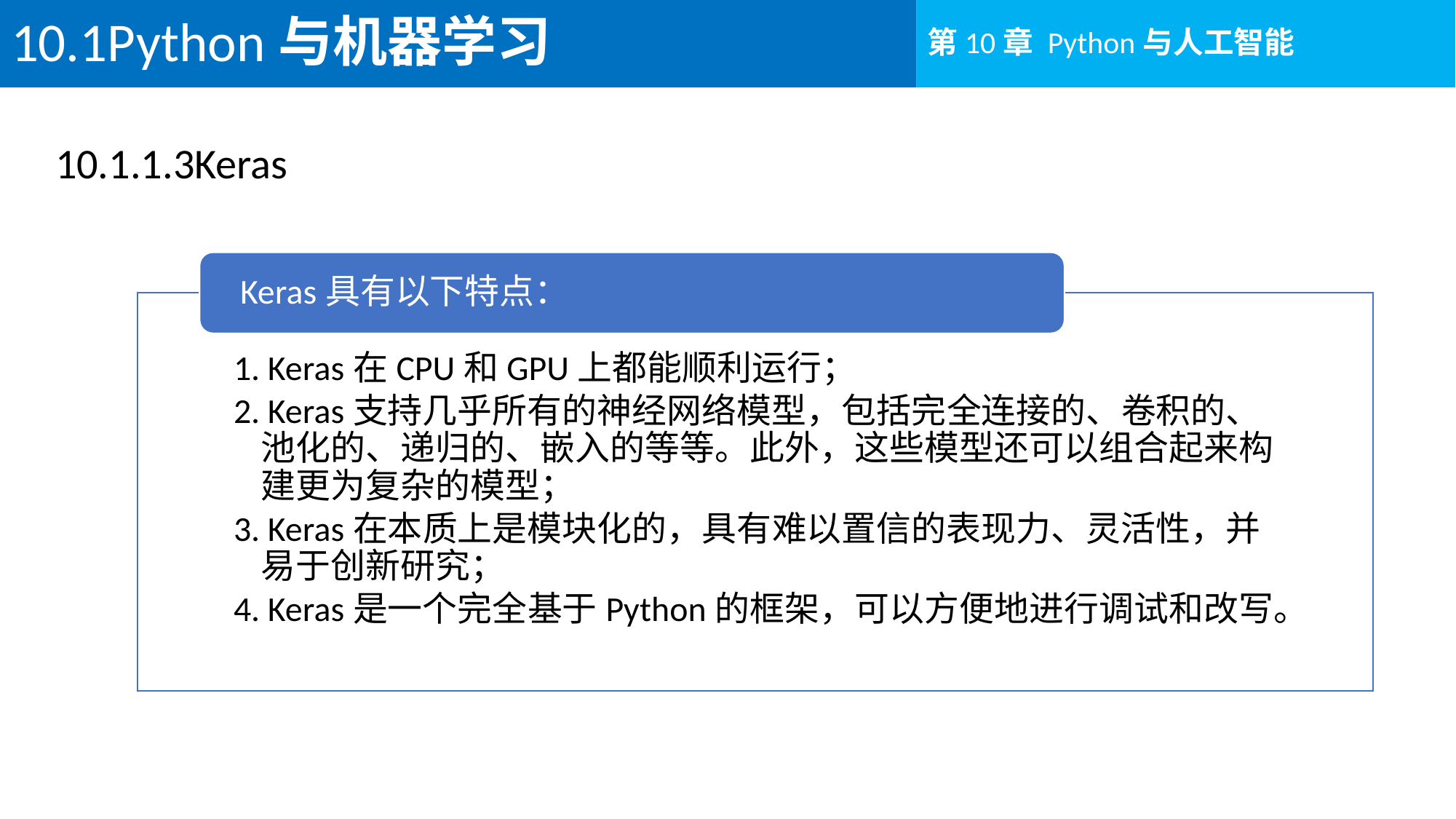

# 10.1Python与机器学习
10.1.1.3Keras
1. Keras在CPU和GPU上都能顺利运行；
2. Keras支持几乎所有的神经网络模型，包括完全连接的、卷积的、池化的、递归的、嵌入的等等。此外，这些模型还可以组合起来构建更为复杂的模型；
3. Keras在本质上是模块化的，具有难以置信的表现力、灵活性，并易于创新研究；
4. Keras是一个完全基于Python的框架，可以方便地进行调试和改写。
Keras具有以下特点：